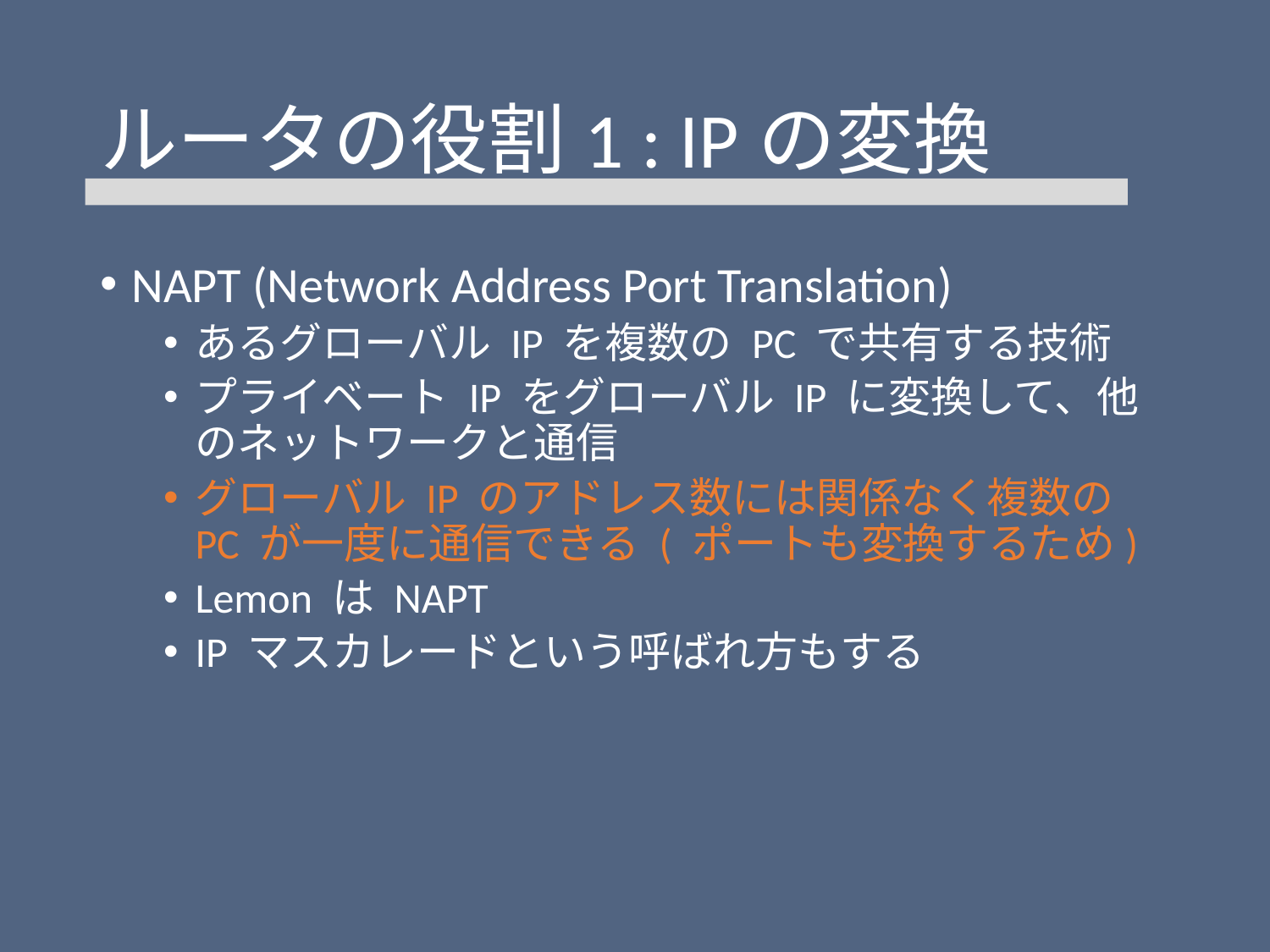

# ルータの役割1 : IPの変換

NAPT (Network Address Port Translation)
あるグローバル IP を複数の PC で共有する技術
プライベート IP をグローバル IP に変換して、他のネットワークと通信
グローバル IP のアドレス数には関係なく複数の PC が一度に通信できる ( ポートも変換するため)
Lemon は NAPT
IP マスカレードという呼ばれ方もする